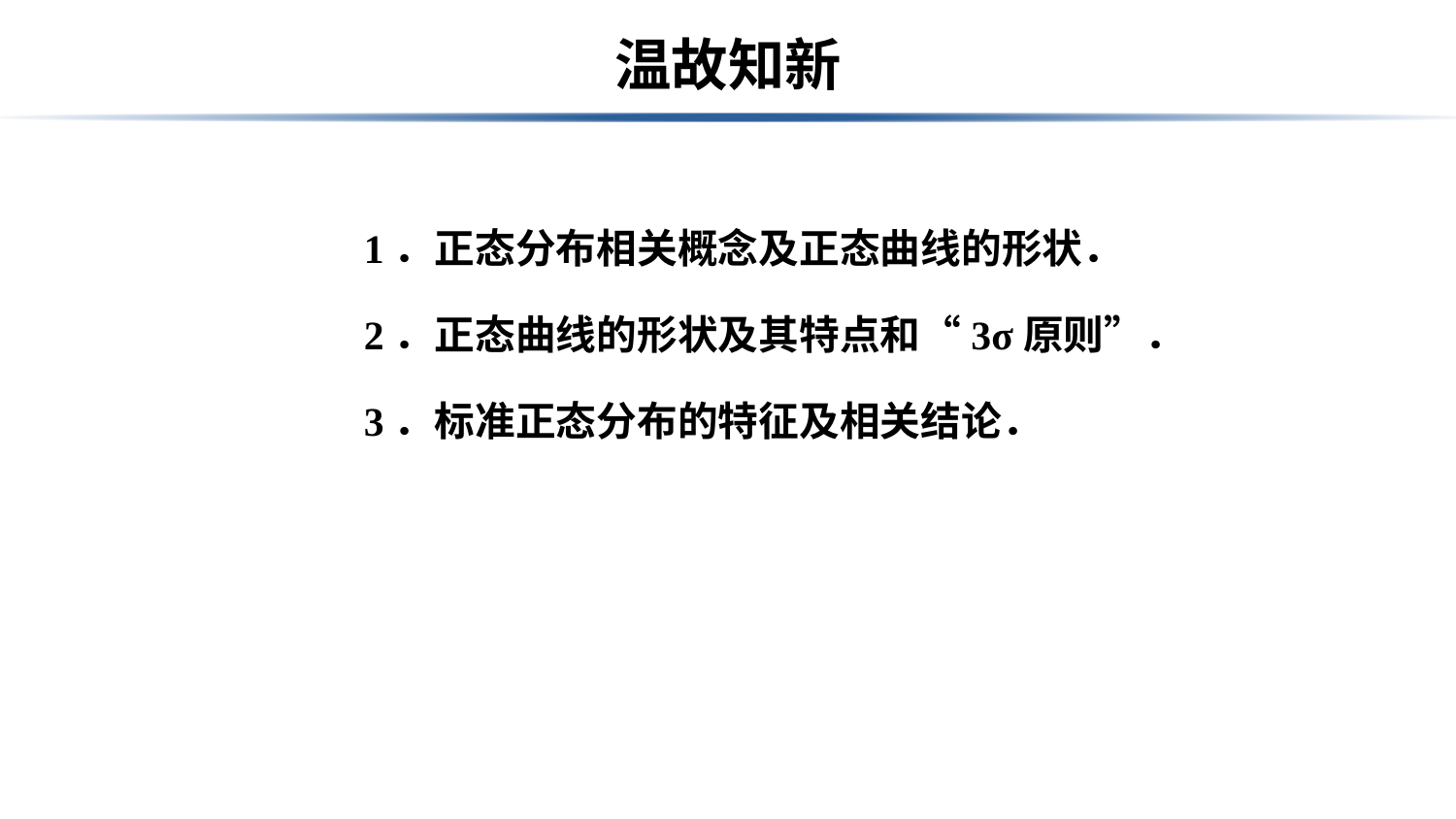

# 温故知新
1．正态分布相关概念及正态曲线的形状．

2．正态曲线的形状及其特点和“3σ原则”．
3．标准正态分布的特征及相关结论．